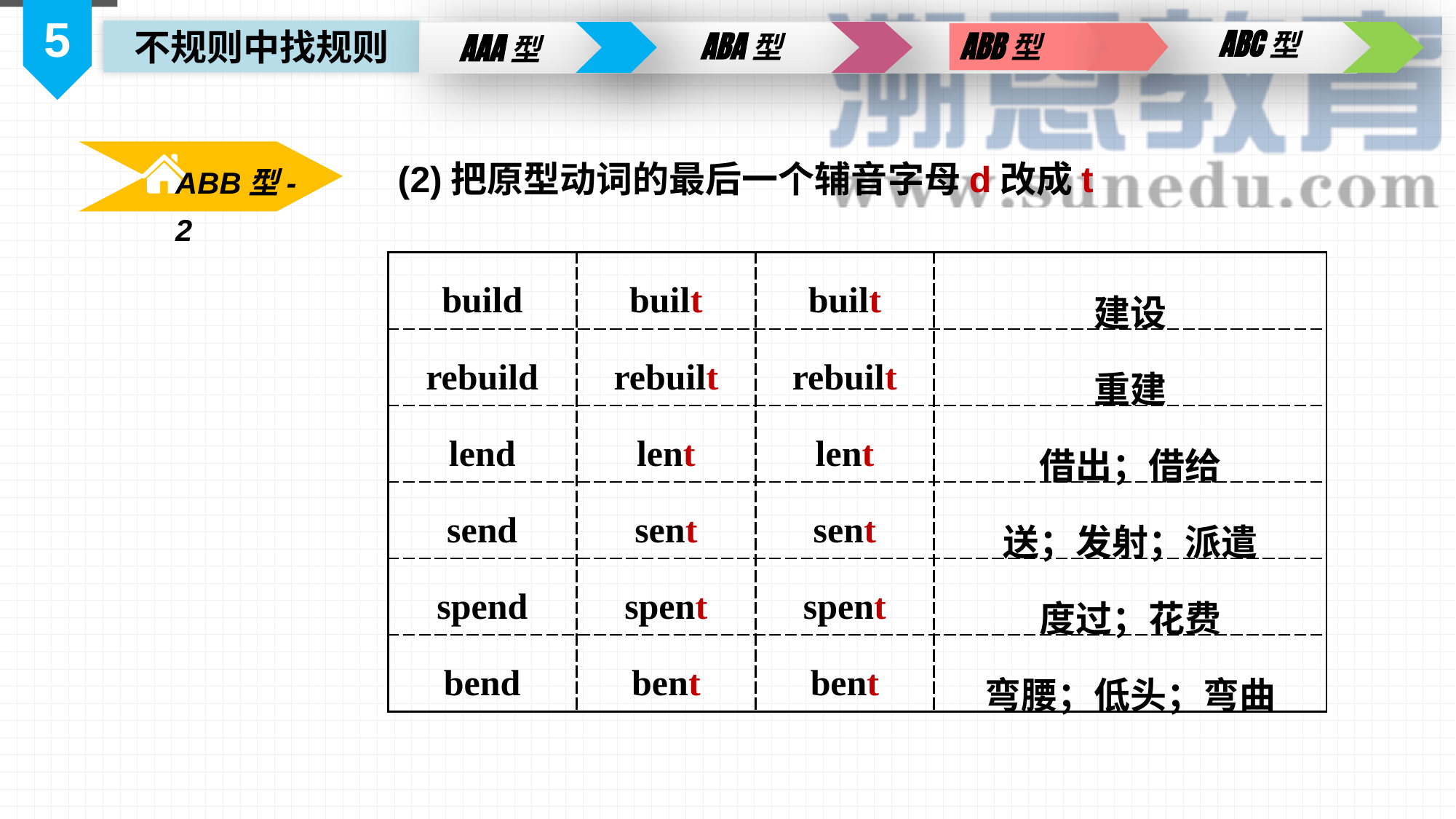

5
ABC型
不规则中找规则

ABA型
ABB型

AAA型
(2)把原型动词的最后一个辅音字母d改成t

ABB型-2
| build | built | built | 建设 |
| --- | --- | --- | --- |
| rebuild | rebuilt | rebuilt | 重建 |
| lend | lent | lent | 借出；借给 |
| send | sent | sent | 送；发射；派遣 |
| spend | spent | spent | 度过；花费 |
| bend | bent | bent | 弯腰；低头；弯曲 |